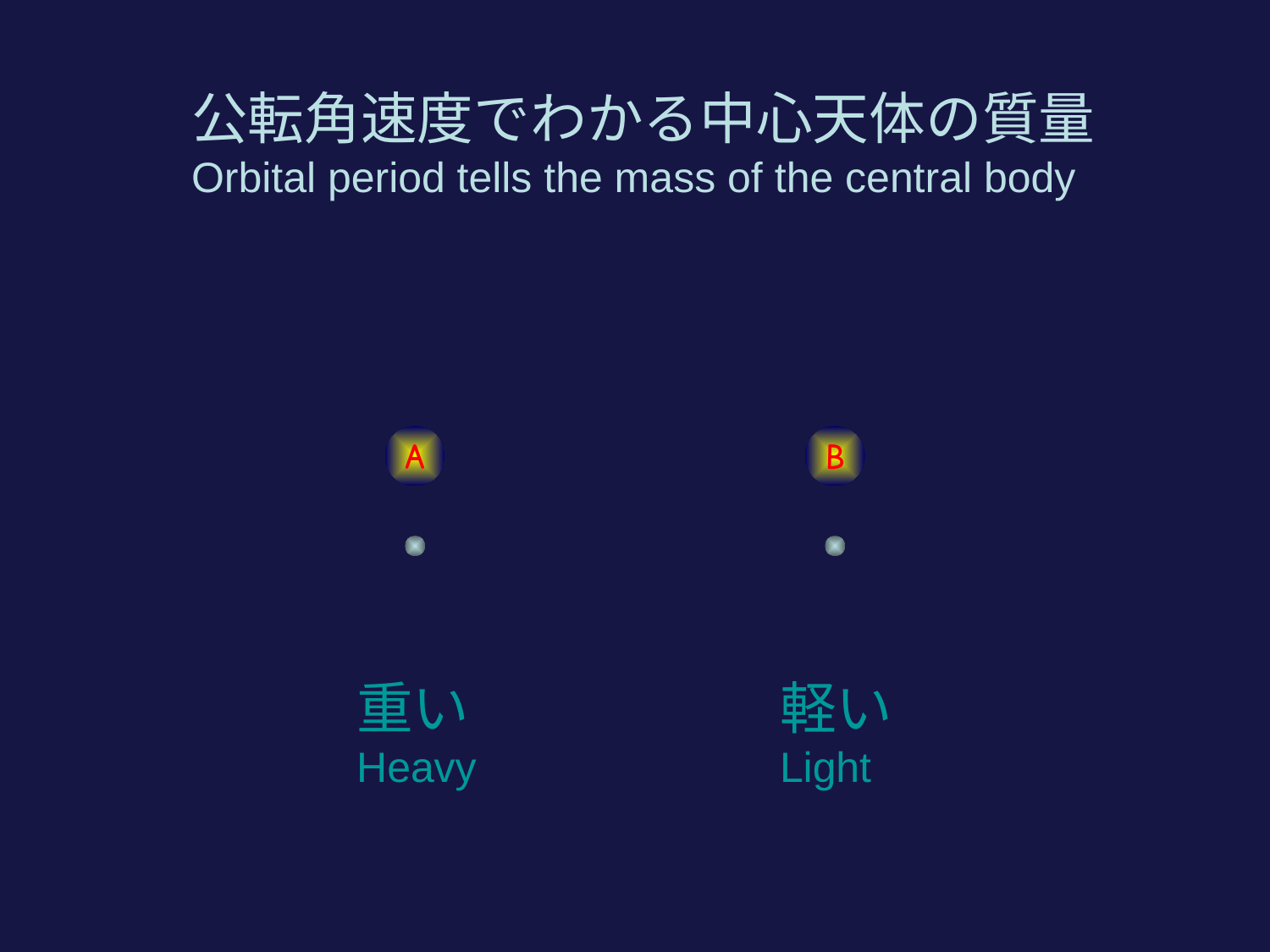

公転角速度でわかる中心天体の質量
Orbital period tells the mass of the central body
A
B

重い
Heavy
軽い
Light